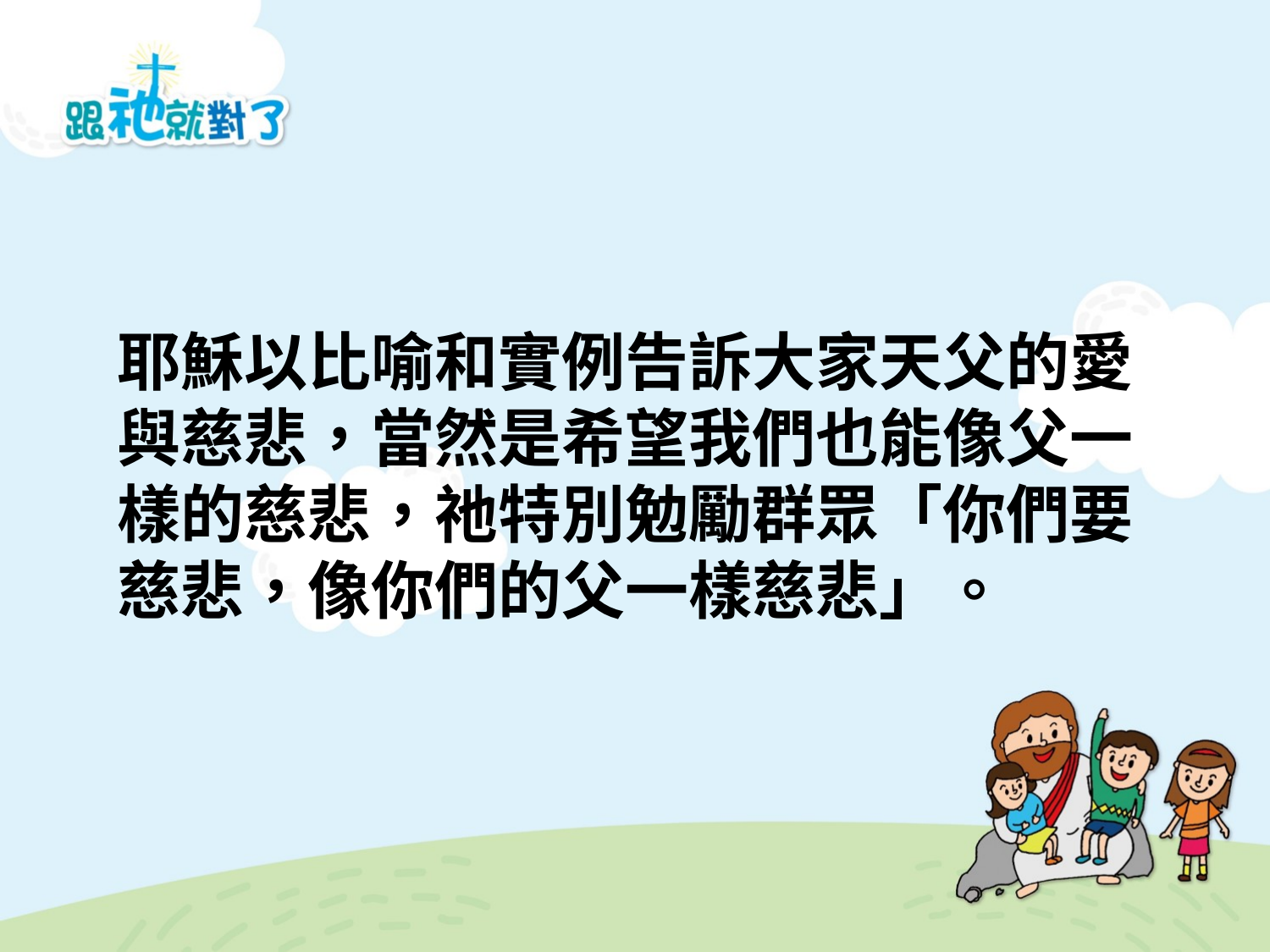

耶穌以比喻和實例告訴大家天父的愛與慈悲，當然是希望我們也能像父一樣的慈悲，祂特別勉勵群眾「你們要慈悲，像你們的父一樣慈悲」。